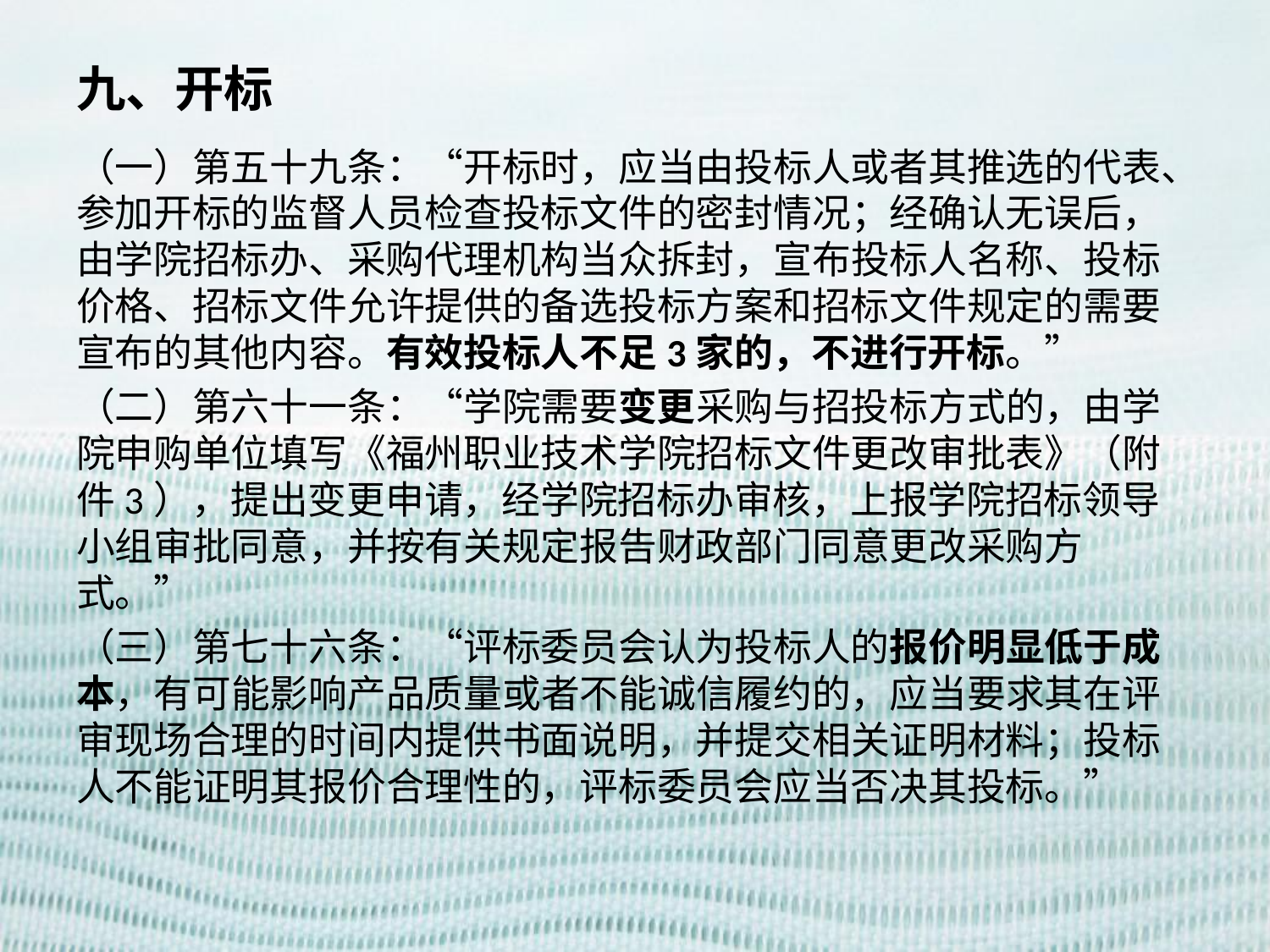

# 九、开标
（一）第五十九条：“开标时，应当由投标人或者其推选的代表、参加开标的监督人员检查投标文件的密封情况；经确认无误后，由学院招标办、采购代理机构当众拆封，宣布投标人名称、投标价格、招标文件允许提供的备选投标方案和招标文件规定的需要宣布的其他内容。有效投标人不足3家的，不进行开标。”
（二）第六十一条：“学院需要变更采购与招投标方式的，由学院申购单位填写《福州职业技术学院招标文件更改审批表》（附件3），提出变更申请，经学院招标办审核，上报学院招标领导小组审批同意，并按有关规定报告财政部门同意更改采购方式。”
（三）第七十六条：“评标委员会认为投标人的报价明显低于成本，有可能影响产品质量或者不能诚信履约的，应当要求其在评审现场合理的时间内提供书面说明，并提交相关证明材料；投标人不能证明其报价合理性的，评标委员会应当否决其投标。”